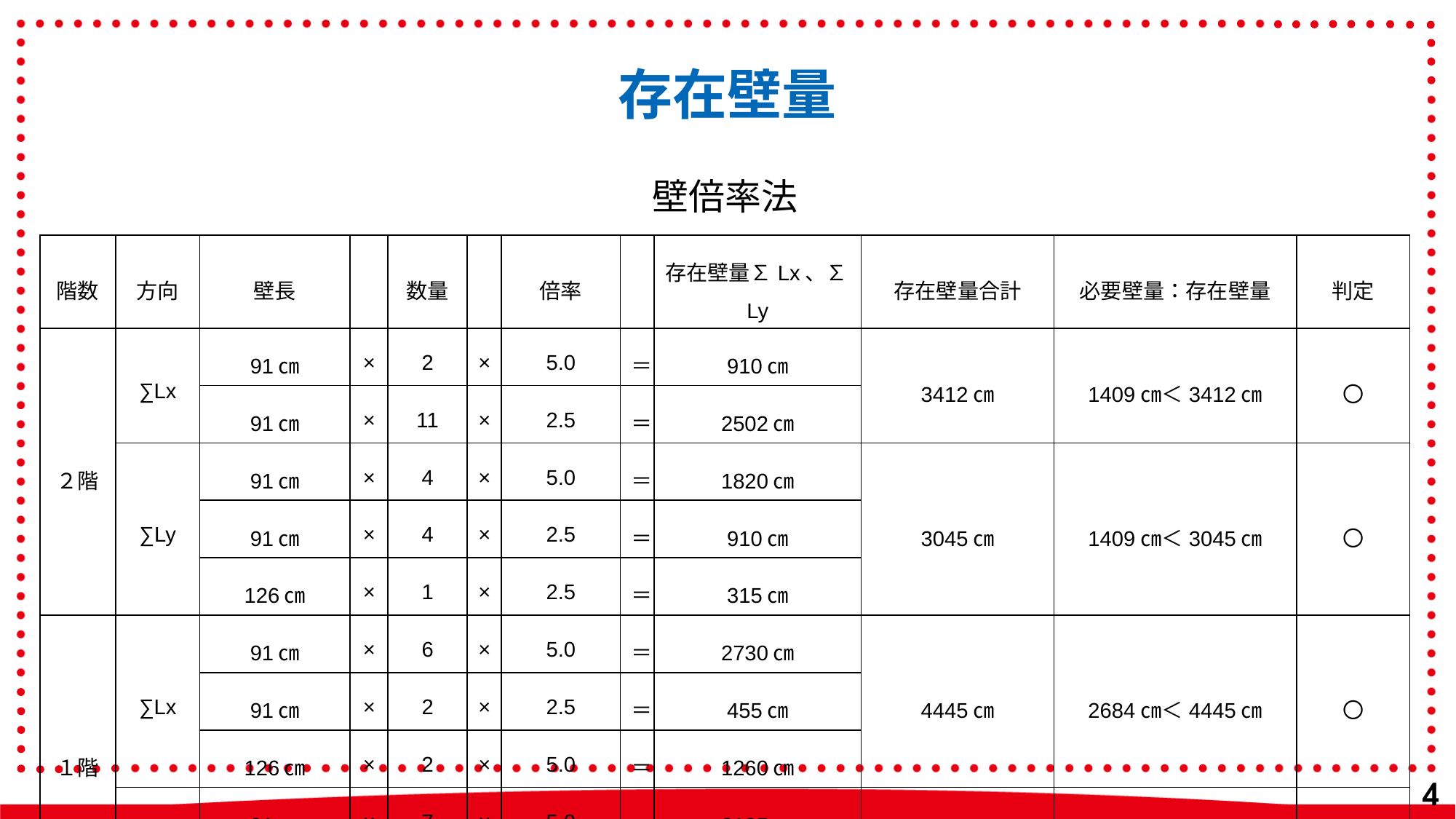

存在壁量

壁倍率法
| 階数 | 方向 | 壁長 |  | 数量 |  | 倍率 |  | 存在壁量∑Lx、∑Ly | 存在壁量合計 | 必要壁量：存在壁量 | 判定 |
| --- | --- | --- | --- | --- | --- | --- | --- | --- | --- | --- | --- |
| ２階 | ∑Lx | 91㎝ | × | 2 | × | 5.0 | ＝ | 910㎝ | 3412㎝ | 1409㎝＜3412㎝ | 〇 |
|  |  | 91㎝ | × | 11 | × | 2.5 | ＝ | 2502㎝ |  |  | 〇 |
|  | ∑Ly | 91㎝ | × | 4 | × | 5.0 | ＝ | 1820㎝ | 3045㎝ | 1409㎝＜3045㎝ | 〇 |
|  |  | 91㎝ | × | 4 | × | 2.5 | ＝ | 910㎝ |  |  | 〇 |
|  |  | 126㎝ | × | 1 | × | 2.5 | ＝ | 315㎝ |  |  |  |
| １階 | ∑Lx | 91㎝ | × | 6 | × | 5.0 | ＝ | 2730㎝ | 4445㎝ | 2684㎝＜4445㎝ | 〇 |
|  |  | 91㎝ | × | 2 | × | 2.5 | ＝ | 455㎝ |  |  | 〇 |
|  |  | 126㎝ | × | 2 | × | 5.0 | ＝ | 1260㎝ |  |  | 〇 |
|  | ∑Ly | 91㎝ | × | 7 | × | 5.0 | ＝ | 3185㎝ | 3815cm | 2684㎝＜3815㎝ | 〇 |
|  |  | 126㎝ | × | 1 | × | 5.0 | ＝ | 630㎝ |  |  | 〇 |

42